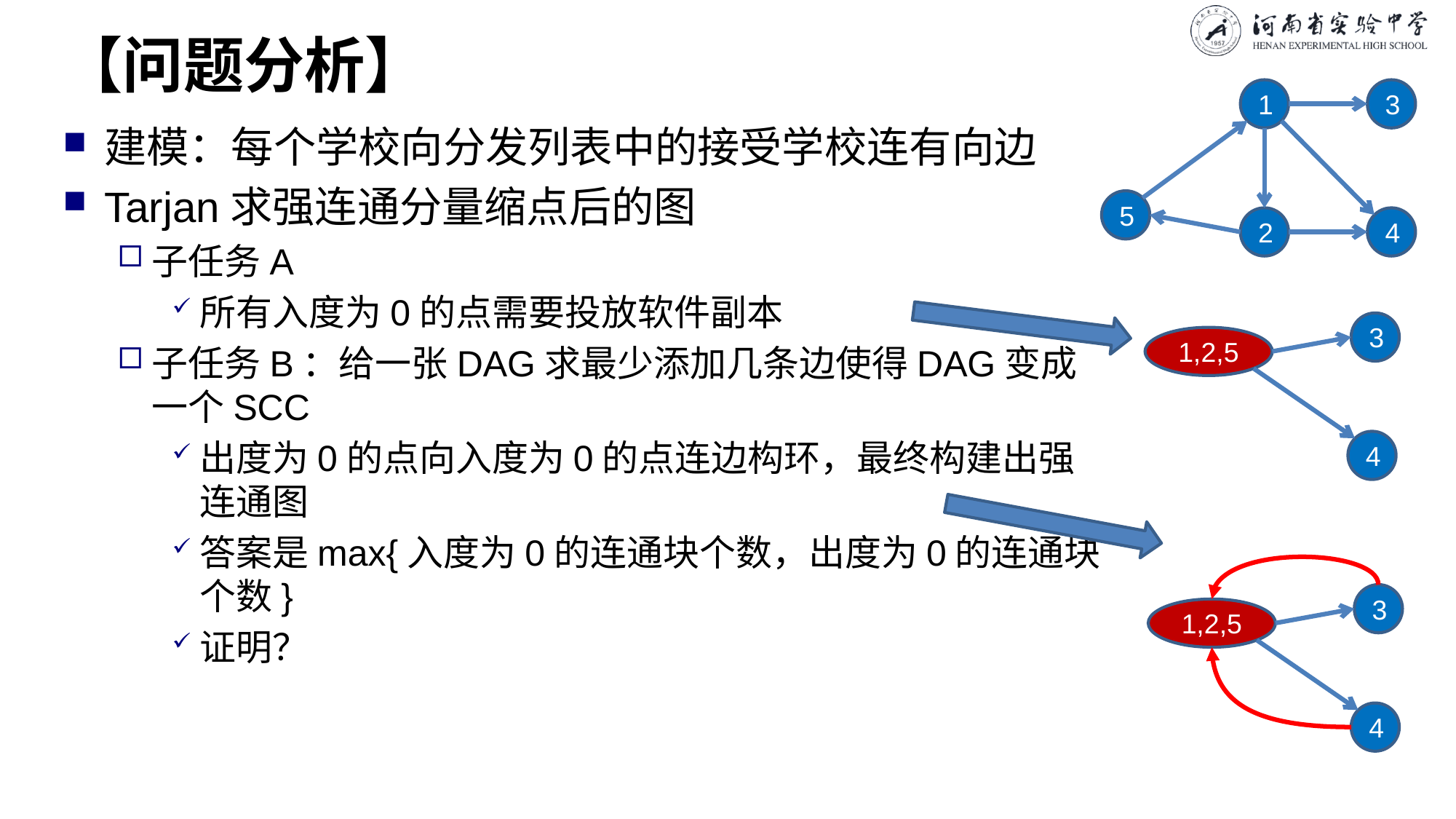

# 【问题分析】
3
1
建模：每个学校向分发列表中的接受学校连有向边
Tarjan求强连通分量缩点后的图
子任务A
所有入度为0的点需要投放软件副本
子任务B：给一张DAG求最少添加几条边使得DAG变成一个SCC
出度为0的点向入度为0的点连边构环，最终构建出强连通图
答案是max{入度为0的连通块个数，出度为0的连通块个数}
证明？
5
2
4

3
1,2,5
4

3
1,2,5
4